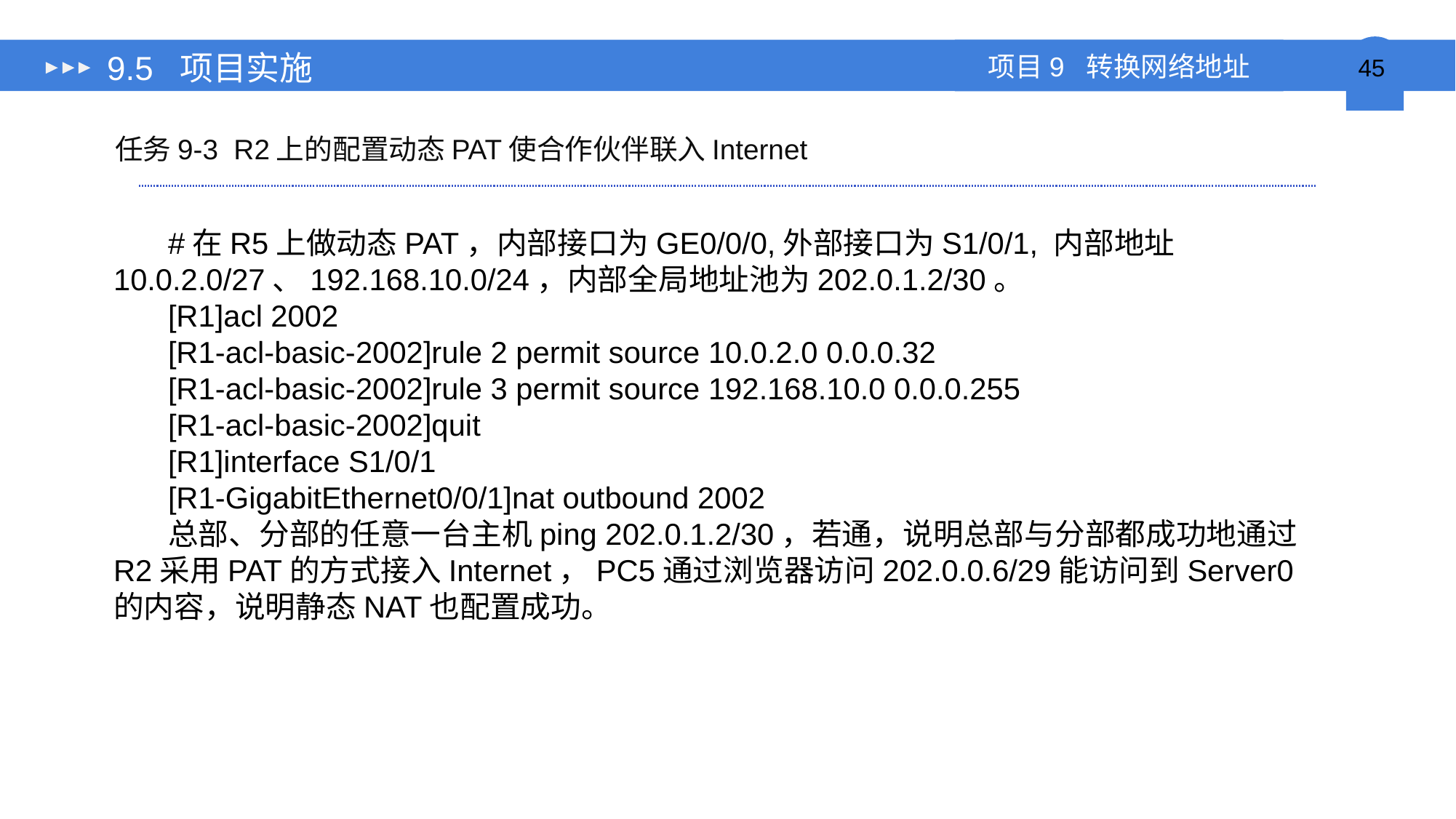

# 9.5  项目实施
任务9-3  R2上的配置动态PAT使合作伙伴联入Internet

#在R5上做动态PAT，内部接口为GE0/0/0,外部接口为S1/0/1, 内部地址10.0.2.0/27、192.168.10.0/24，内部全局地址池为202.0.1.2/30。
[R1]acl 2002
[R1-acl-basic-2002]rule 2 permit source 10.0.2.0 0.0.0.32
[R1-acl-basic-2002]rule 3 permit source 192.168.10.0 0.0.0.255
[R1-acl-basic-2002]quit
[R1]interface S1/0/1
[R1-GigabitEthernet0/0/1]nat outbound 2002
总部、分部的任意一台主机ping 202.0.1.2/30，若通，说明总部与分部都成功地通过R2采用PAT的方式接入Internet，PC5通过浏览器访问202.0.0.6/29能访问到Server0的内容，说明静态NAT也配置成功。